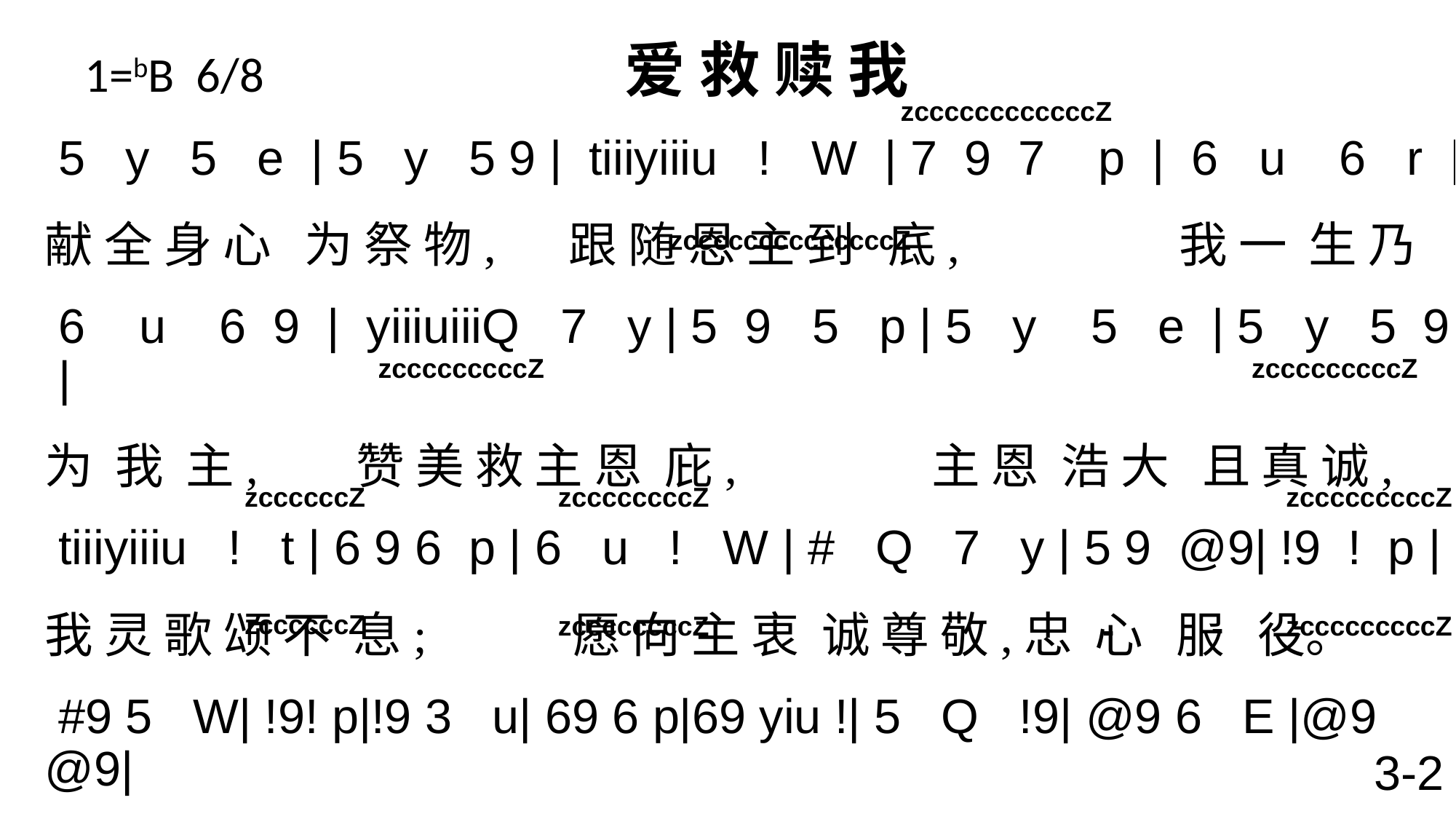

# 1=bB  6/8                                爱 救 赎 我
    zccccccccccccZ
 5   y   5   e  | 5   y   5 9 |  tiiiyiiiu   !   W  | 7  9  7    p  |  6   u    6   r  |
献 全 身 心   为 祭 物,     跟 随 恩 主 到   底,                 我 一  生 乃
 6    u    6  9  |  yiiiuiiiQ   7   y | 5  9   5   p | 5   y    5   e  | 5   y   5  9  |
为  我  主,       赞 美 救 主 恩  庇,               主 恩  浩 大   且 真 诚,
 tiiiyiiiu   !   t | 6 9 6  p | 6   u   !   W | #   Q   7   y | 5 9  @9| !9  !  p |
我 灵 歌 颂 不  息;           愿 向 主 衷  诚 尊 敬,忠  心   服   役。
 #9 5   W| !9! p|!9 3   u| 69 6 p|69 yiu !| 5   Q   !9| @9 6   E |@9  @9|
爱 救 赎 我,      爱 救 赎 我,       当 我  凄 凉 绝 望,  爱 救 赎 我,
 #9 5   W| !9! p|!9 3   u| 69 6 p|69 yiu !| 5   Q   !9| #9 E  @9|!9  !9\
爱 救 赎 我,      爱 救 赎 我,       当 我  凄 凉 绝 望,  爱 救 赎 我。
    zccccccccccccccZ
    zcccccccccZ
    zcccccccccZ
    zccccccZ
    zccccccccZ
    zcccccccccZ
-
-
    zccccccZ
    zccccccccZ
    zcccccccccZ
3-2